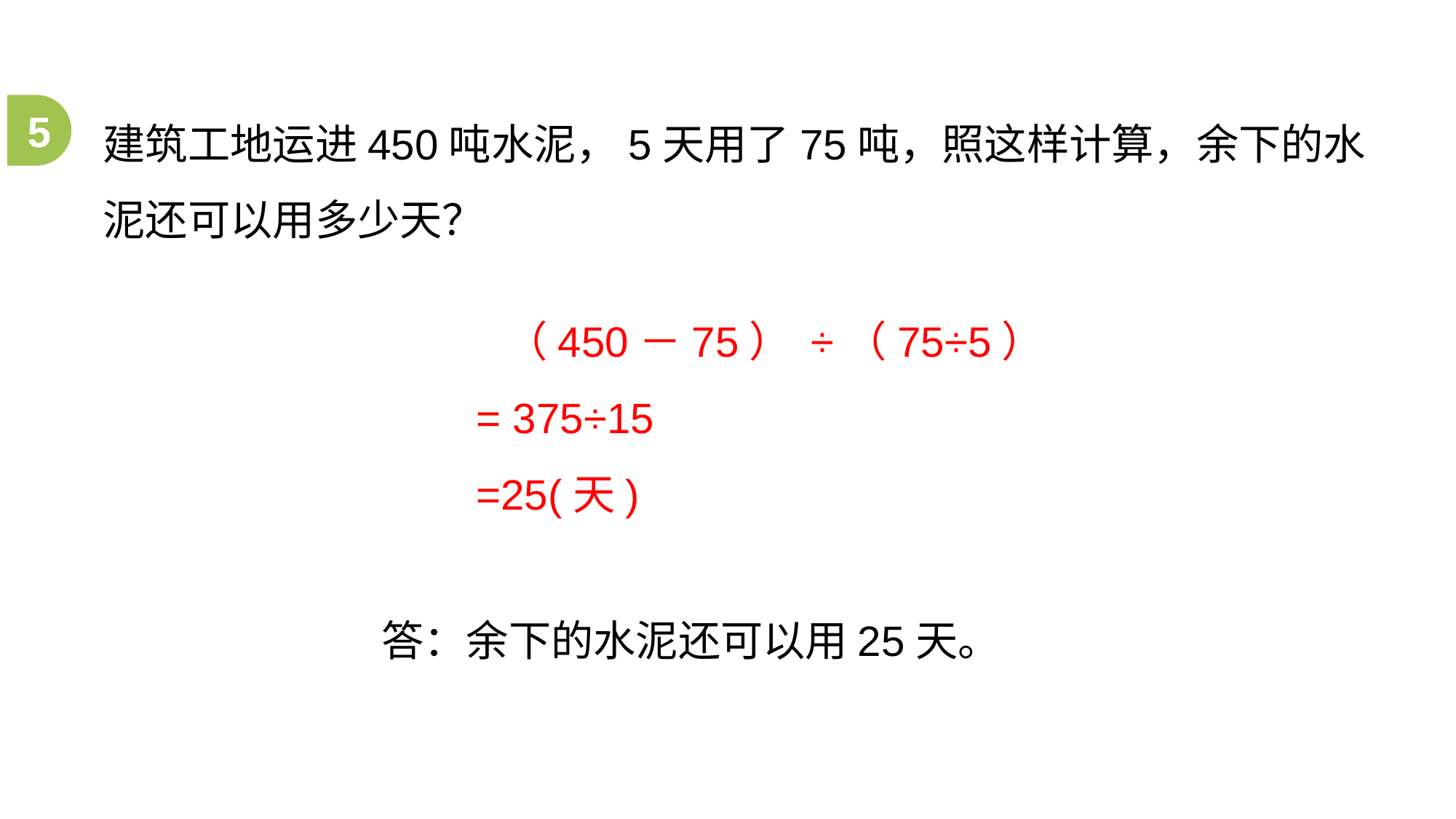

建筑工地运进450吨水泥，5天用了75吨，照这样计算，余下的水泥还可以用多少天？
5
  （450－75） ÷（75÷5）
= 375÷15
=25(天)
答：余下的水泥还可以用25天。